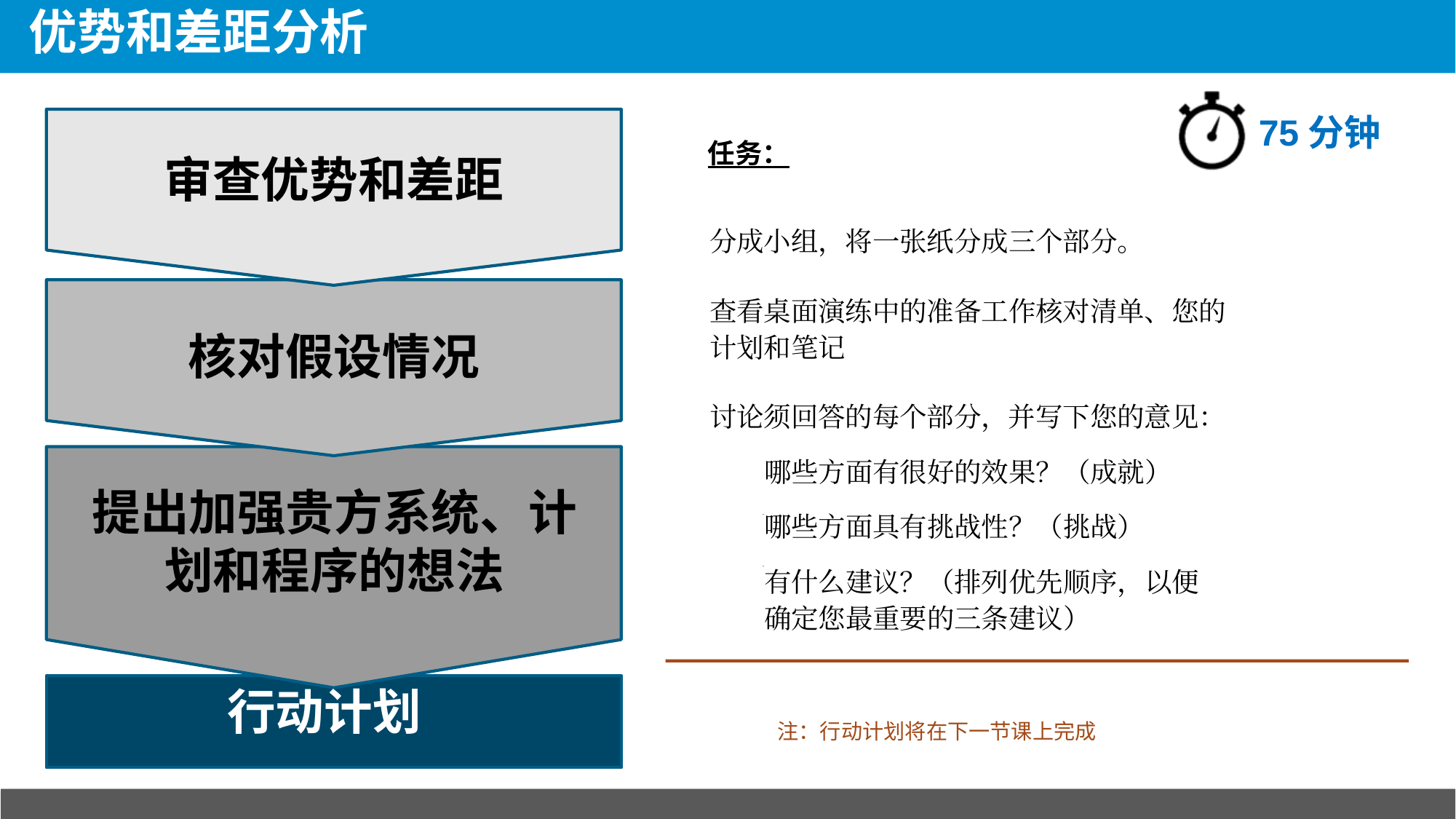

# 优势和差距分析

75分钟
任务：
分成小组，将一张纸分成三个部分。
查看桌面演练中的准备工作核对清单、您的计划和笔记
讨论须回答的每个部分，并写下您的意见：
哪些方面有很好的效果？（成就）
哪些方面具有挑战性？（挑战）
有什么建议？（排列优先顺序，以便确定您最重要的三条建议）
审查优势和差距

核对假设情况

提出加强贵方系统、计划和程序的想法

行动计划
•
•

注：行动计划将在下一节课上完成